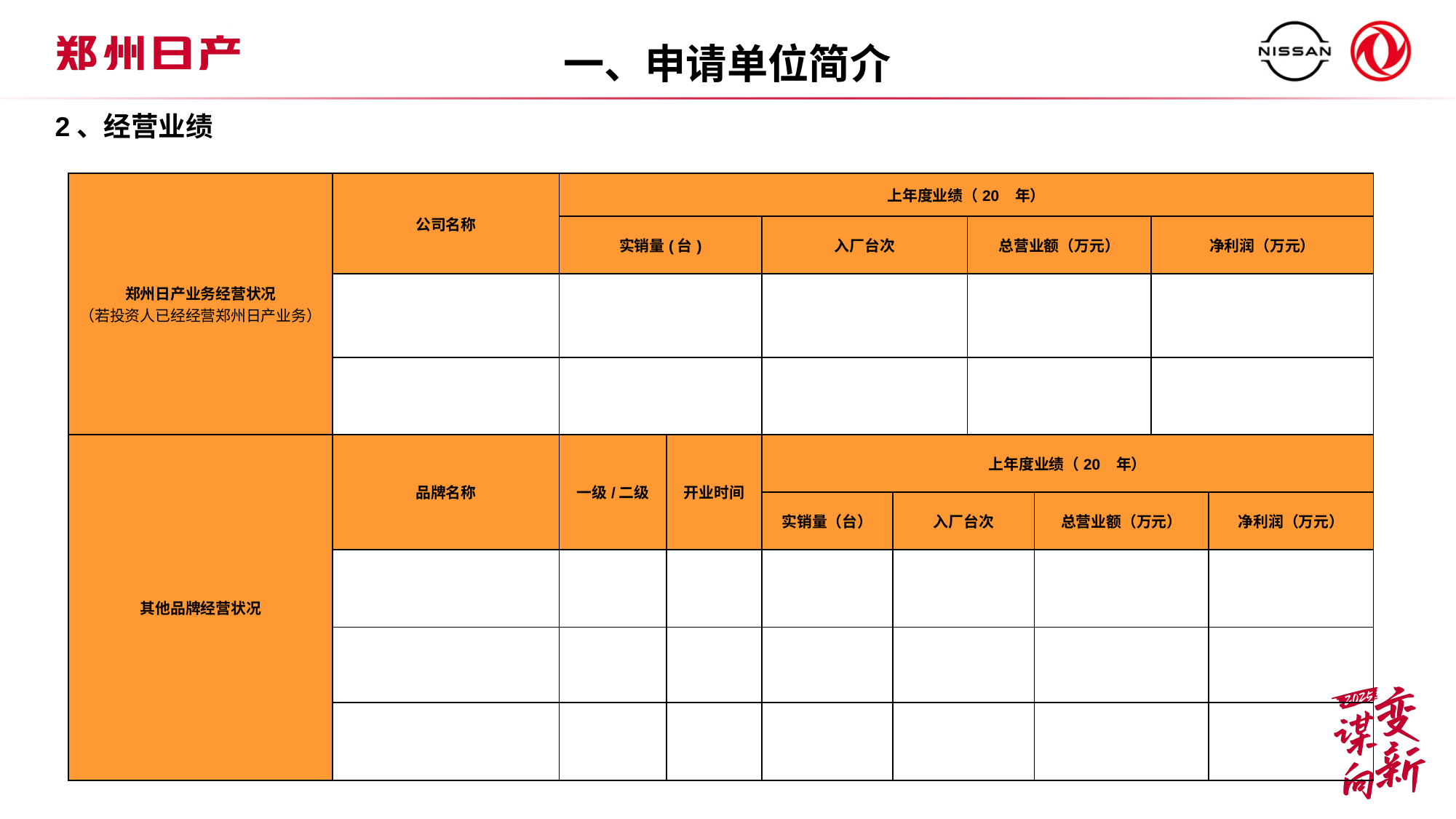

一、申请单位简介
2、经营业绩
| 郑州日产业务经营状况 （若投资人已经经营郑州日产业务） | 公司名称 | 上年度业绩（20 年） |  |  |  |  |  |  |  |
| --- | --- | --- | --- | --- | --- | --- | --- | --- | --- |
|  |  | 实销量(台) |  | 入厂台次 |  | 总营业额（万元） |  | 净利润（万元） |  |
|  |  |  |  |  |  |  |  |  |  |
|  |  |  |  |  |  |  |  |  |  |
| 其他品牌经营状况 | 品牌名称 | 一级/二级 | 开业时间 | 上年度业绩（20 年） |  |  |  |  |  |
|  |  |  |  | 实销量（台） | 入厂台次 |  | 总营业额（万元） |  | 净利润（万元） |
|  |  |  |  |  |  |  |  |  |  |
|  |  |  |  |  |  |  |  |  |  |
|  |  |  |  |  |  |  |  |  |  |